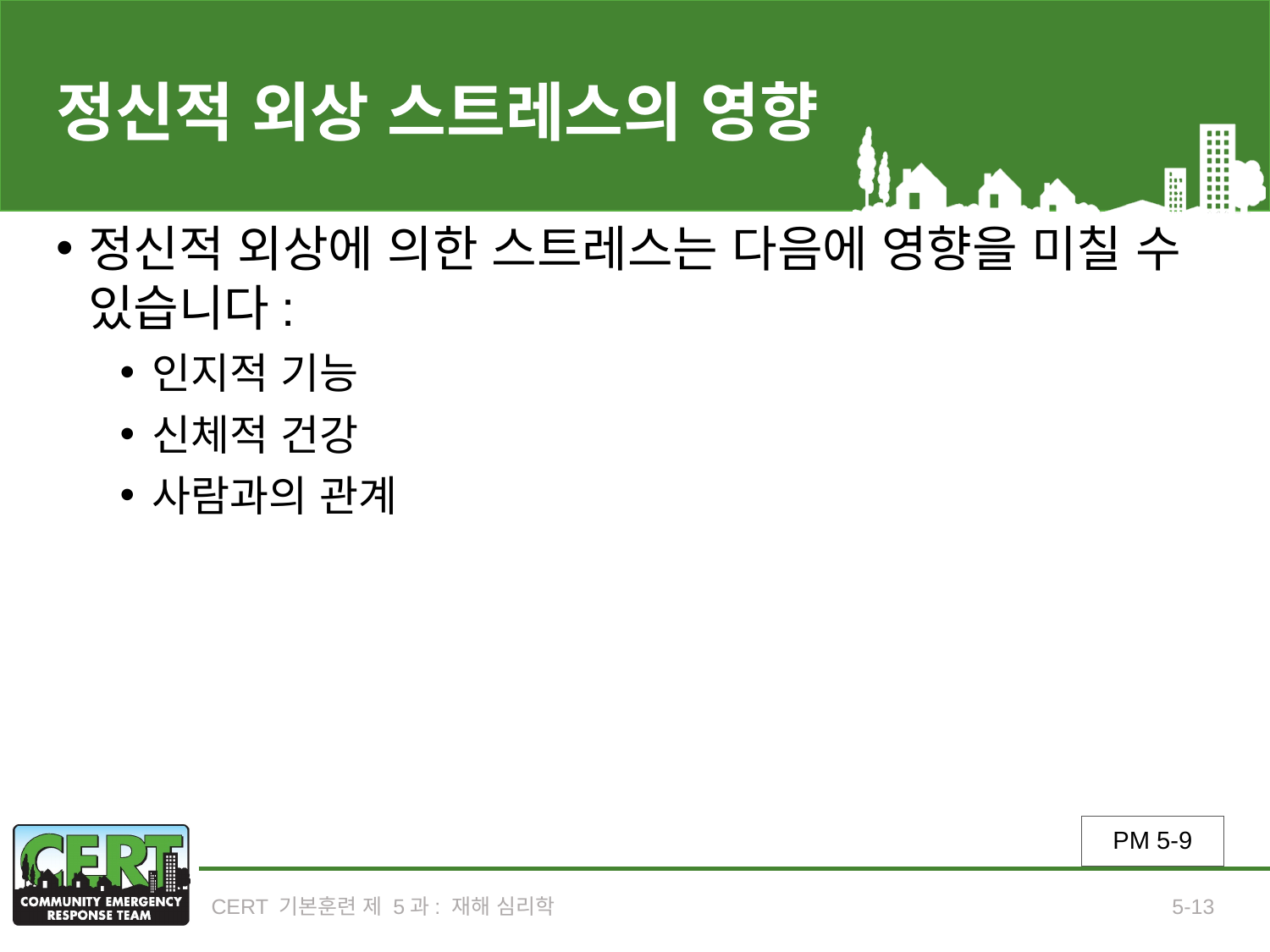

# 정신적 외상 스트레스의 영향
정신적 외상에 의한 스트레스는 다음에 영향을 미칠 수 있습니다:
인지적 기능
신체적 건강
사람과의 관계
PM 5-9
CERT 기본훈련 제 5과: 재해 심리학
5-13